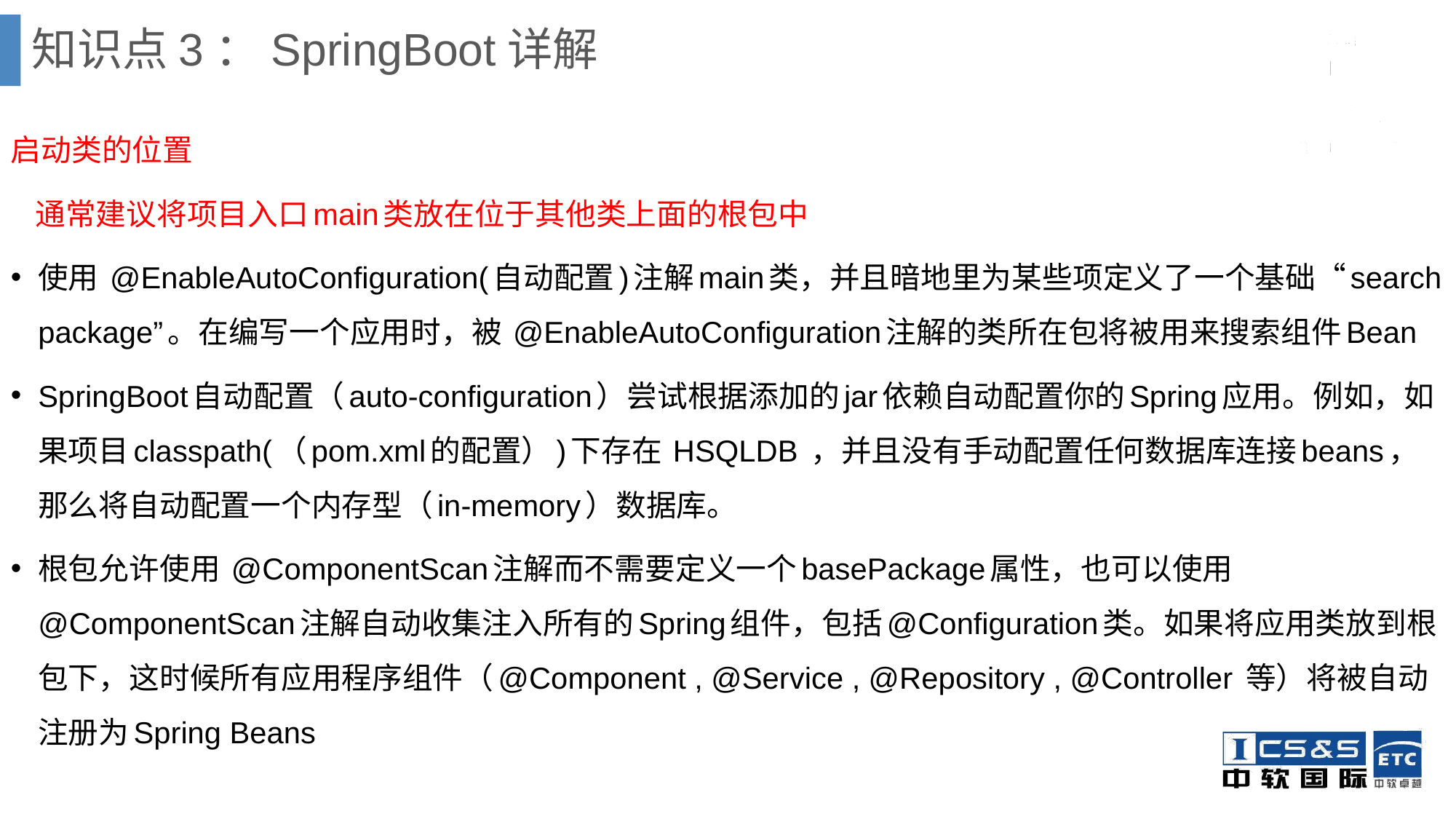

# 知识点3：SpringBoot详解
启动类的位置
   通常建议将项目入口main类放在位于其他类上面的根包中
使用 @EnableAutoConfiguration(自动配置)注解main类，并且暗地里为某些项定义了一个基础“search package”。在编写一个应用时，被 @EnableAutoConfiguration注解的类所在包将被用来搜索组件Bean
SpringBoot自动配置（auto-configuration）尝试根据添加的jar依赖自动配置你的Spring应用。例如，如果项目classpath(（pom.xml的配置）)下存在 HSQLDB ，并且没有手动配置任何数据库连接beans， 那么将自动配置一个内存型（in-memory）数据库。
根包允许使用 @ComponentScan注解而不需要定义一个basePackage属性，也可以使用@ComponentScan注解自动收集注入所有的Spring组件，包括@Configuration类。如果将应用类放到根包下，这时候所有应用程序组件（@Component , @Service , @Repository , @Controller 等）将被自动注册为Spring Beans